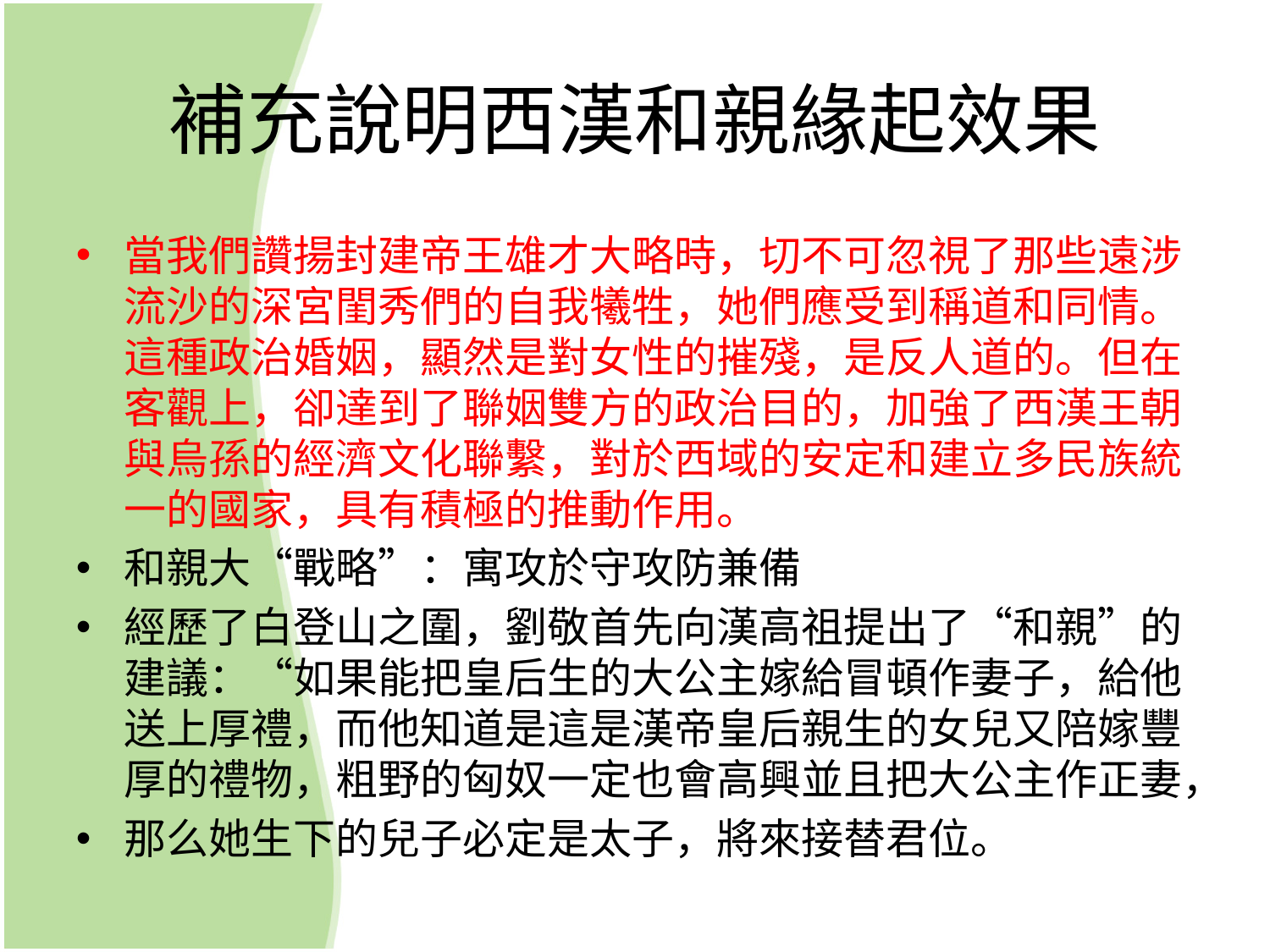

# 補充說明西漢和親緣起效果
當我們讚揚封建帝王雄才大略時，切不可忽視了那些遠涉流沙的深宮閨秀們的自我犧牲，她們應受到稱道和同情。這種政治婚姻，顯然是對女性的摧殘，是反人道的。但在客觀上，卻達到了聯姻雙方的政治目的，加強了西漢王朝與烏孫的經濟文化聯繫，對於西域的安定和建立多民族統一的國家，具有積極的推動作用。
和親大“戰略”：寓攻於守攻防兼備
經歷了白登山之圍，劉敬首先向漢高祖提出了“和親”的建議：“如果能把皇后生的大公主嫁給冒頓作妻子，給他送上厚禮，而他知道是這是漢帝皇后親生的女兒又陪嫁豐厚的禮物，粗野的匈奴一定也會高興並且把大公主作正妻，
那么她生下的兒子必定是太子，將來接替君位。